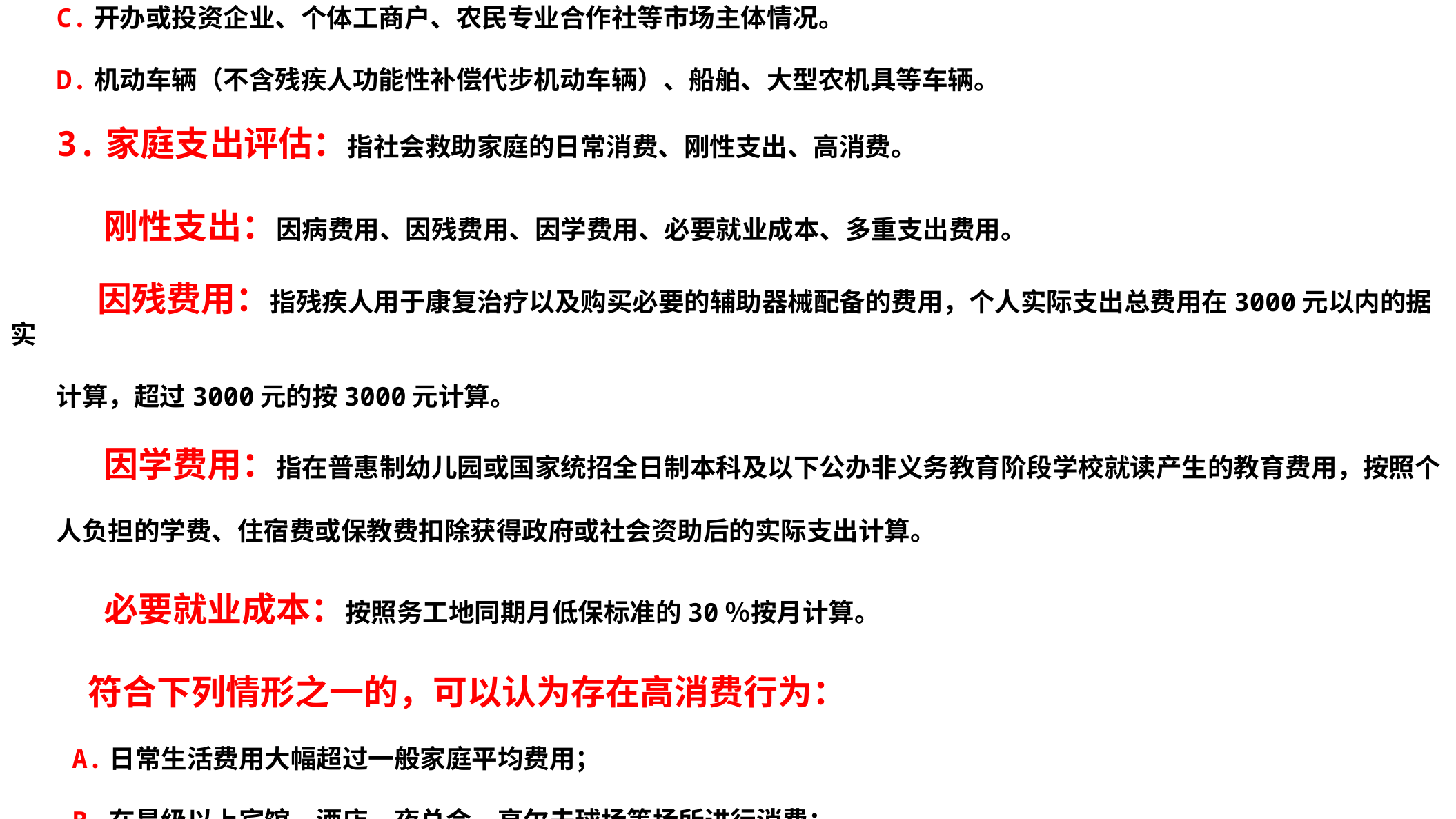

2.家庭财产评估：指社会救助家庭的不动产和动产。

A.房屋、耕地、林木、宅基地等不动产。

B.银行存款、证券、基金、商业保险、债权等金融资产。

C.开办或投资企业、个体工商户、农民专业合作社等市场主体情况。

D.机动车辆（不含残疾人功能性补偿代步机动车辆）、船舶、大型农机具等车辆。

3.家庭支出评估：指社会救助家庭的日常消费、刚性支出、高消费。

     刚性支出：因病费用、因残费用、因学费用、必要就业成本、多重支出费用。

      因残费用：指残疾人用于康复治疗以及购买必要的辅助器械配备的费用，个人实际支出总费用在3000元以内的据实

计算，超过3000元的按3000元计算。

     因学费用：指在普惠制幼儿园或国家统招全日制本科及以下公办非义务教育阶段学校就读产生的教育费用，按照个

人负担的学费、住宿费或保教费扣除获得政府或社会资助后的实际支出计算。

     必要就业成本：按照务工地同期月低保标准的30％按月计算。

   符合下列情形之一的，可以认为存在高消费行为：

 A.日常生活费用大幅超过一般家庭平均费用；

 B.在星级以上宾馆、酒店、夜总会、高尔夫球场等场所进行消费；

 C.自费在高收费学校就读（入托、出国留学）；

 D.出国、出境旅游、就医；

 E.乘坐交通工具时，选择飞机头等舱、动车组列车一等及以上座位、列车软卧、轮船二等舱位；